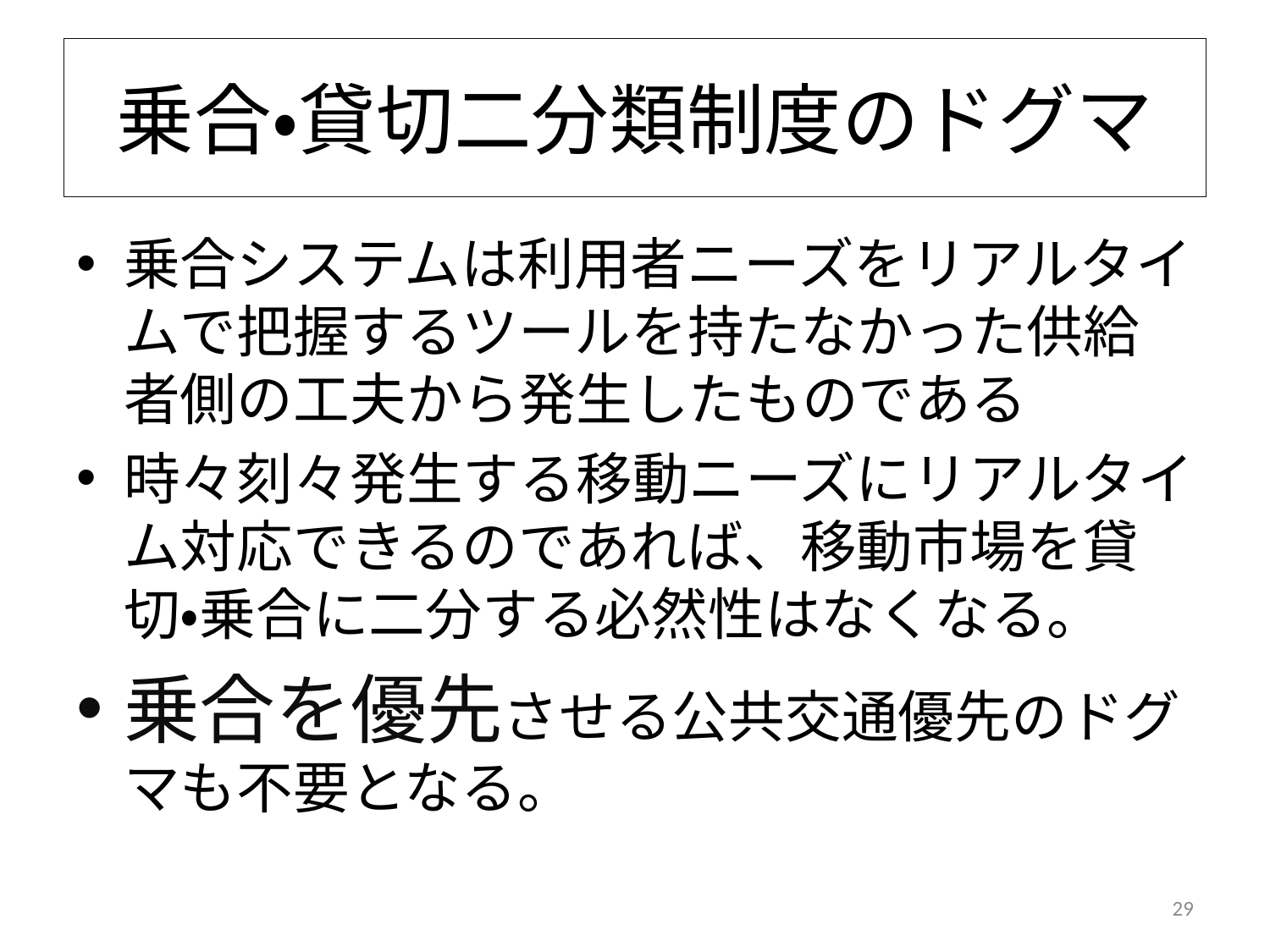

# 乗合・貸切二分類制度のドグマ
乗合システムは利用者ニーズをリアルタイムで把握するツールを持たなかった供給者側の工夫から発生したものである
時々刻々発生する移動ニーズにリアルタイム対応できるのであれば、移動市場を貸切・乗合に二分する必然性はなくなる。
乗合を優先させる公共交通優先のドグマも不要となる。

29